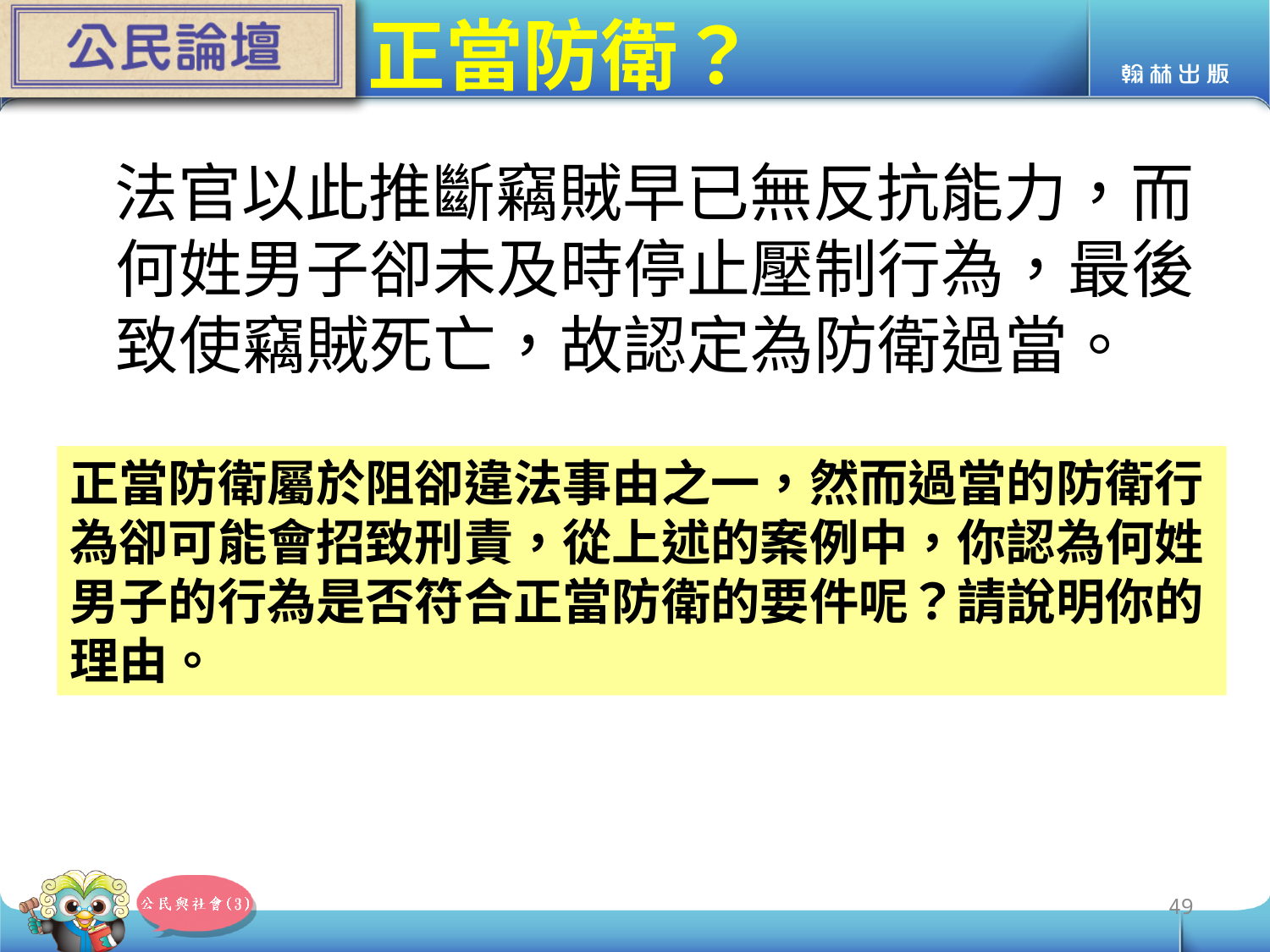

# 正當防衛？
法官以此推斷竊賊早已無反抗能力，而何姓男子卻未及時停止壓制行為，最後致使竊賊死亡，故認定為防衛過當。
正當防衛屬於阻卻違法事由之一，然而過當的防衛行為卻可能會招致刑責，從上述的案例中，你認為何姓男子的行為是否符合正當防衛的要件呢？請說明你的理由。
49